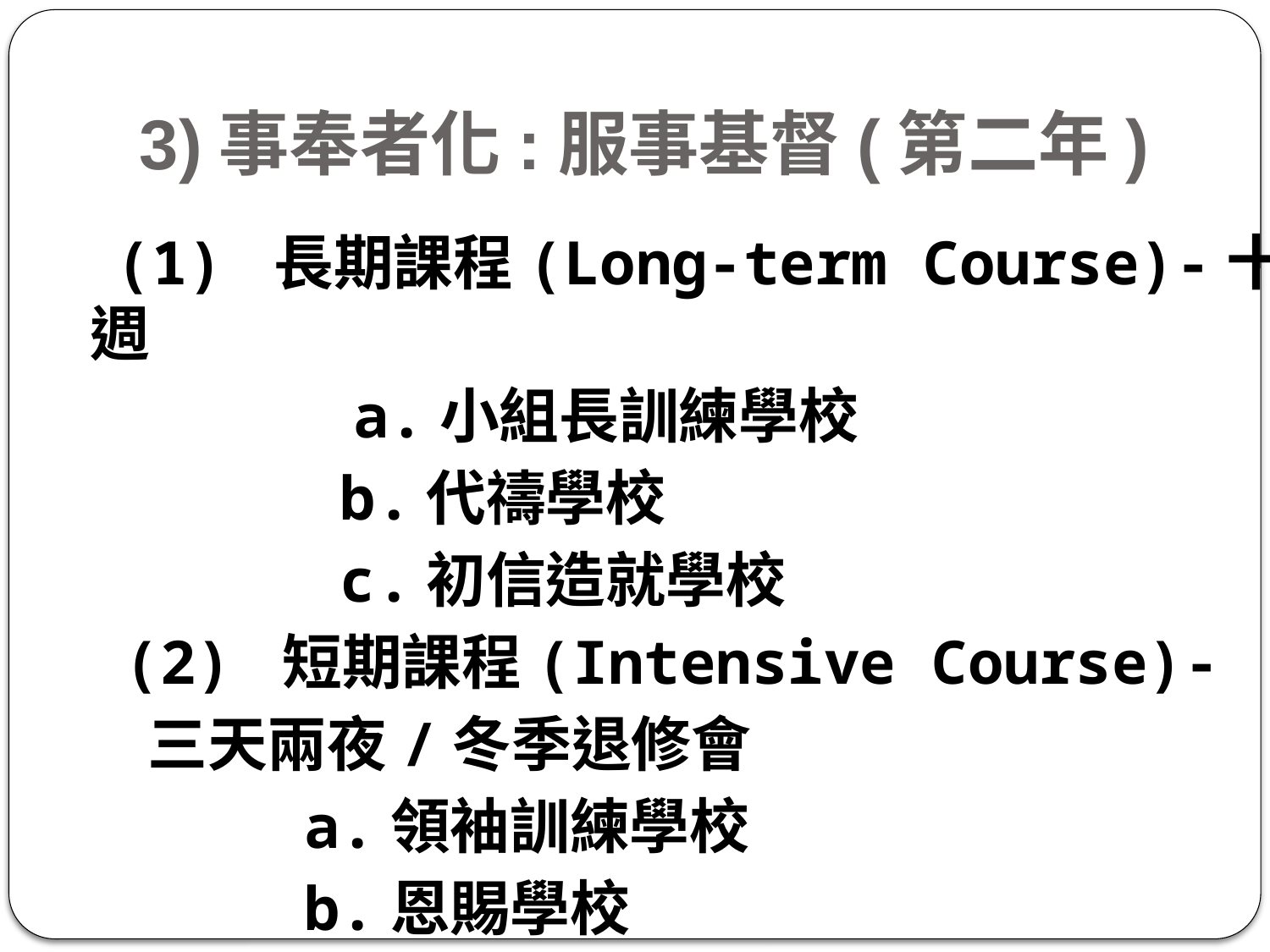

# 3)事奉者化:服事基督(第二年)
     (1) 長期課程(Long-term Course)-十週
                  a.小組長訓練學校
        b.代禱學校
        c.初信造就學校
  (2) 短期課程(Intensive Course)-
      三天兩夜/冬季退修會
       a.領袖訓練學校
       b.恩賜學校